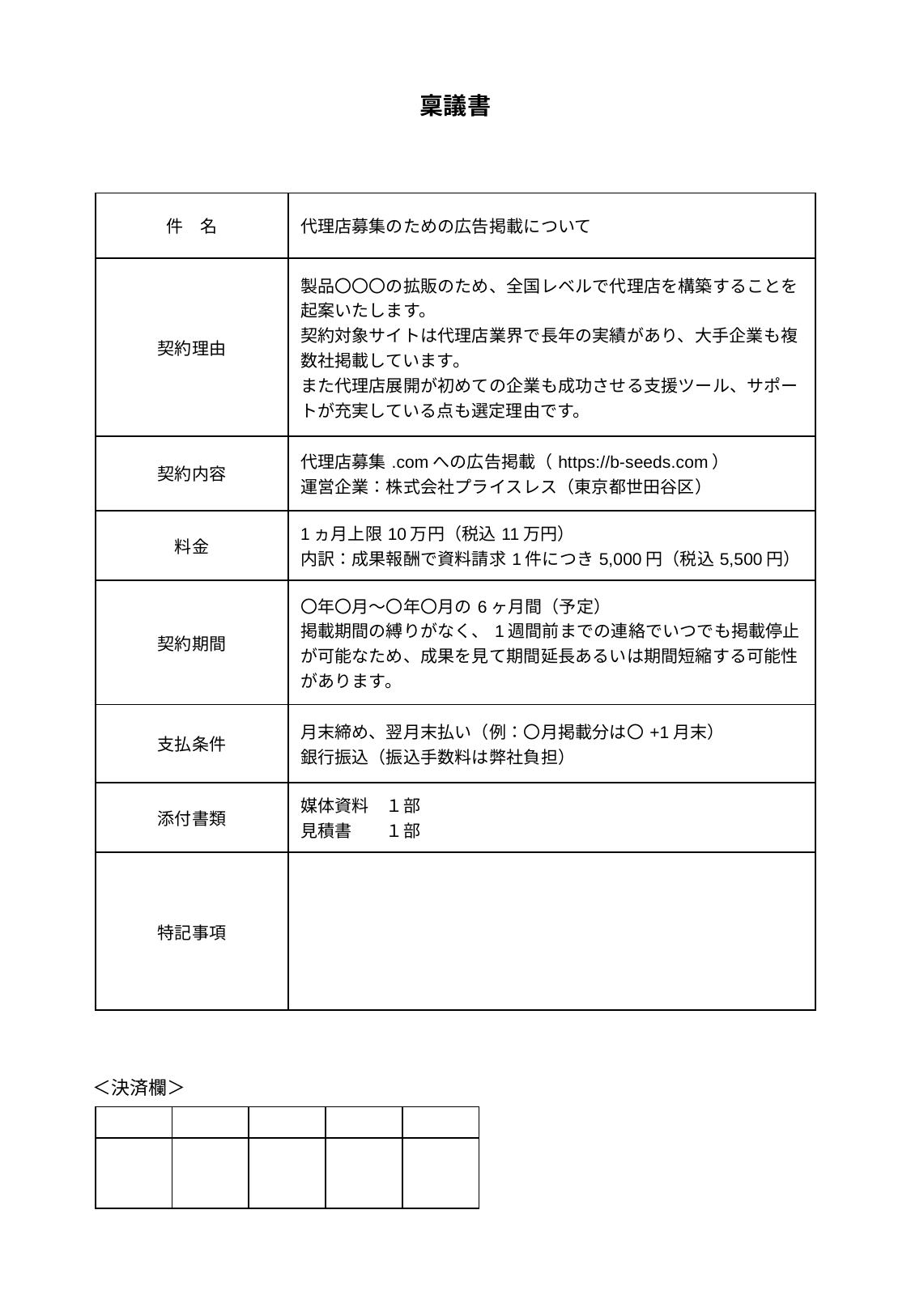

# 稟議書
| 件　名 | 代理店募集のための広告掲載について |
| --- | --- |
| 契約理由 | 製品〇〇〇の拡販のため、全国レベルで代理店を構築することを起案いたします。 契約対象サイトは代理店業界で長年の実績があり、大手企業も複数社掲載しています。 また代理店展開が初めての企業も成功させる支援ツール、サポートが充実している点も選定理由です。 |
| 契約内容 | 代理店募集.comへの広告掲載（https://b-seeds.com） 運営企業：株式会社プライスレス（東京都世田谷区） |
| 料金 | 1ヵ月上限10万円（税込11万円） 内訳：成果報酬で資料請求1件につき5,000円（税込5,500円） |
| 契約期間 | 〇年〇月～〇年〇月の6ヶ月間（予定） 掲載期間の縛りがなく、1週間前までの連絡でいつでも掲載停止が可能なため、成果を見て期間延長あるいは期間短縮する可能性があります。 |
| 支払条件 | 月末締め、翌月末払い（例：〇月掲載分は〇+1月末） 銀行振込（振込手数料は弊社負担） |
| 添付書類 | 媒体資料　１部 見積書　　１部 |
| 特記事項 |  |
＜決済欄＞
|  |  |  |  |  |
| --- | --- | --- | --- | --- |
|  |  |  |  |  |